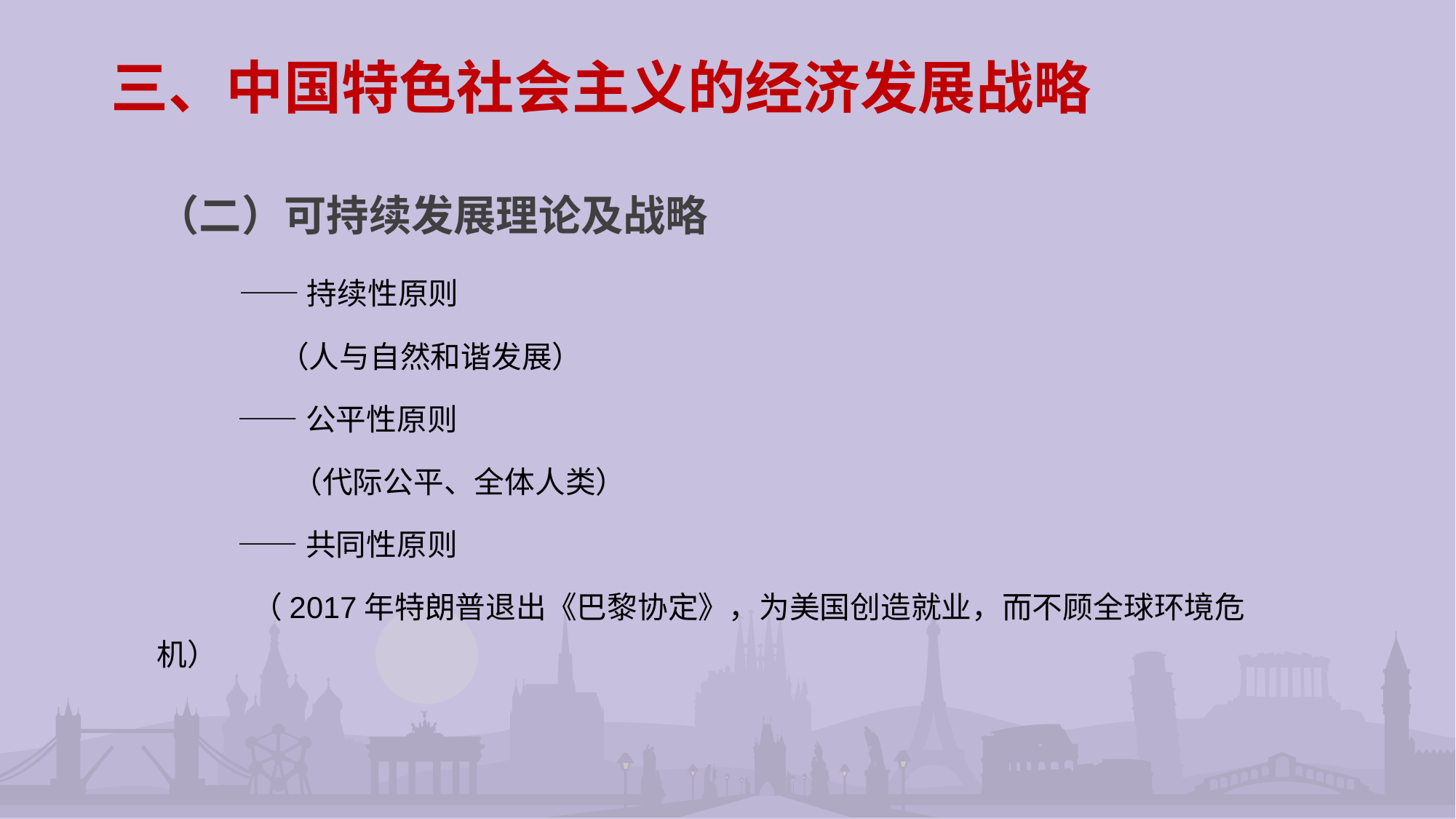

# 三、中国特色社会主义的经济发展战略
（二）可持续发展理论及战略
          ——持续性原则
                 （人与自然和谐发展）
            ——公平性原则
                   （代际公平、全体人类）
            ——共同性原则
             （2017年特朗普退出《巴黎协定》，为美国创造就业，而不顾全球环境危机）